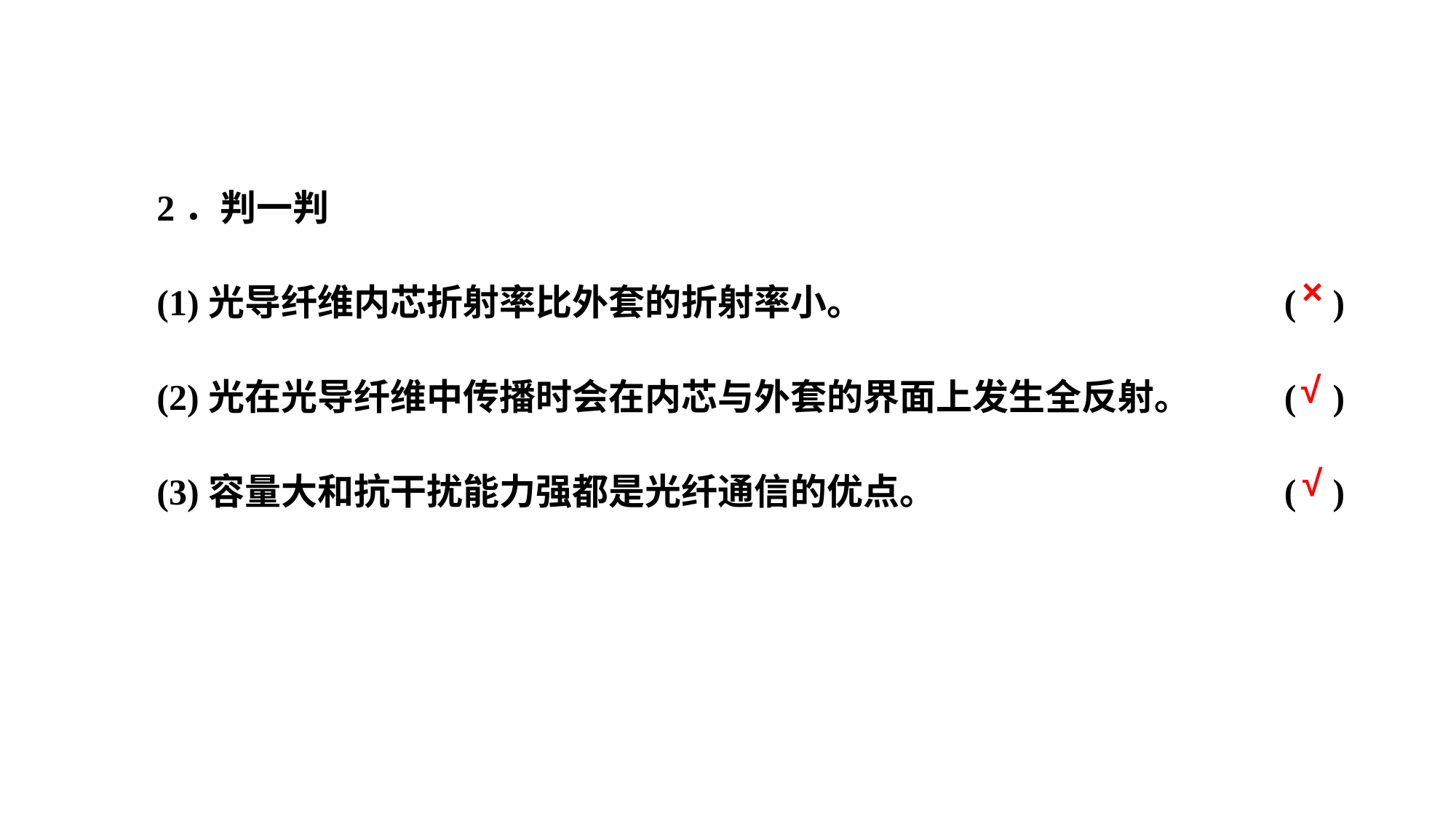

2．判一判
(1)光导纤维内芯折射率比外套的折射率小。				(    )
(2)光在光导纤维中传播时会在内芯与外套的界面上发生全反射。	(    )
(3)容量大和抗干扰能力强都是光纤通信的优点。				(    )

×
√
√